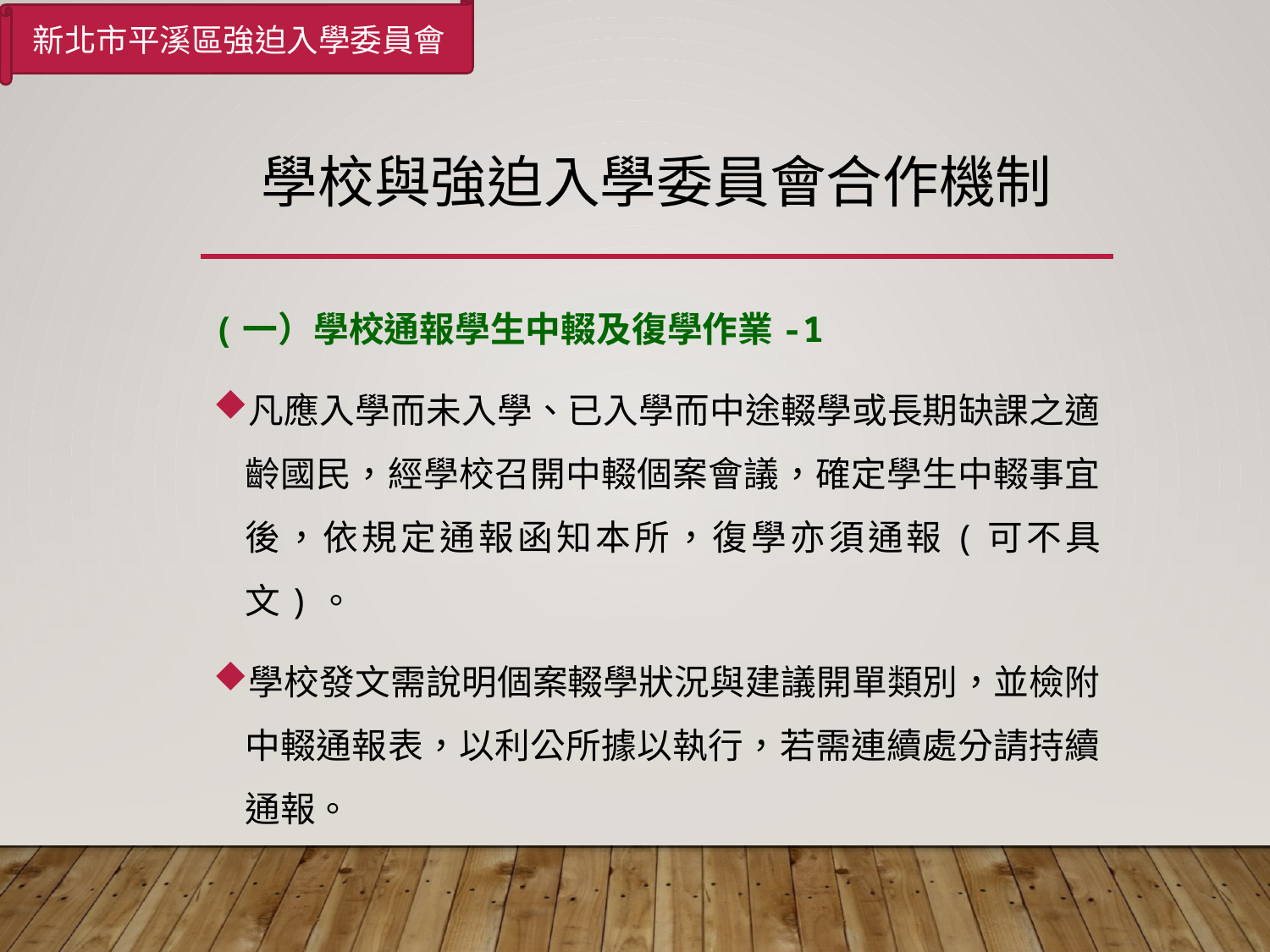

新北市平溪區強迫入學委員會
# 學校與強迫入學委員會合作機制
(一）學校通報學生中輟及復學作業-1
凡應入學而未入學、已入學而中途輟學或長期缺課之適齡國民，經學校召開中輟個案會議，確定學生中輟事宜後，依規定通報函知本所，復學亦須通報(可不具文)。
學校發文需說明個案輟學狀況與建議開單類別，並檢附中輟通報表，以利公所據以執行，若需連續處分請持續通報。